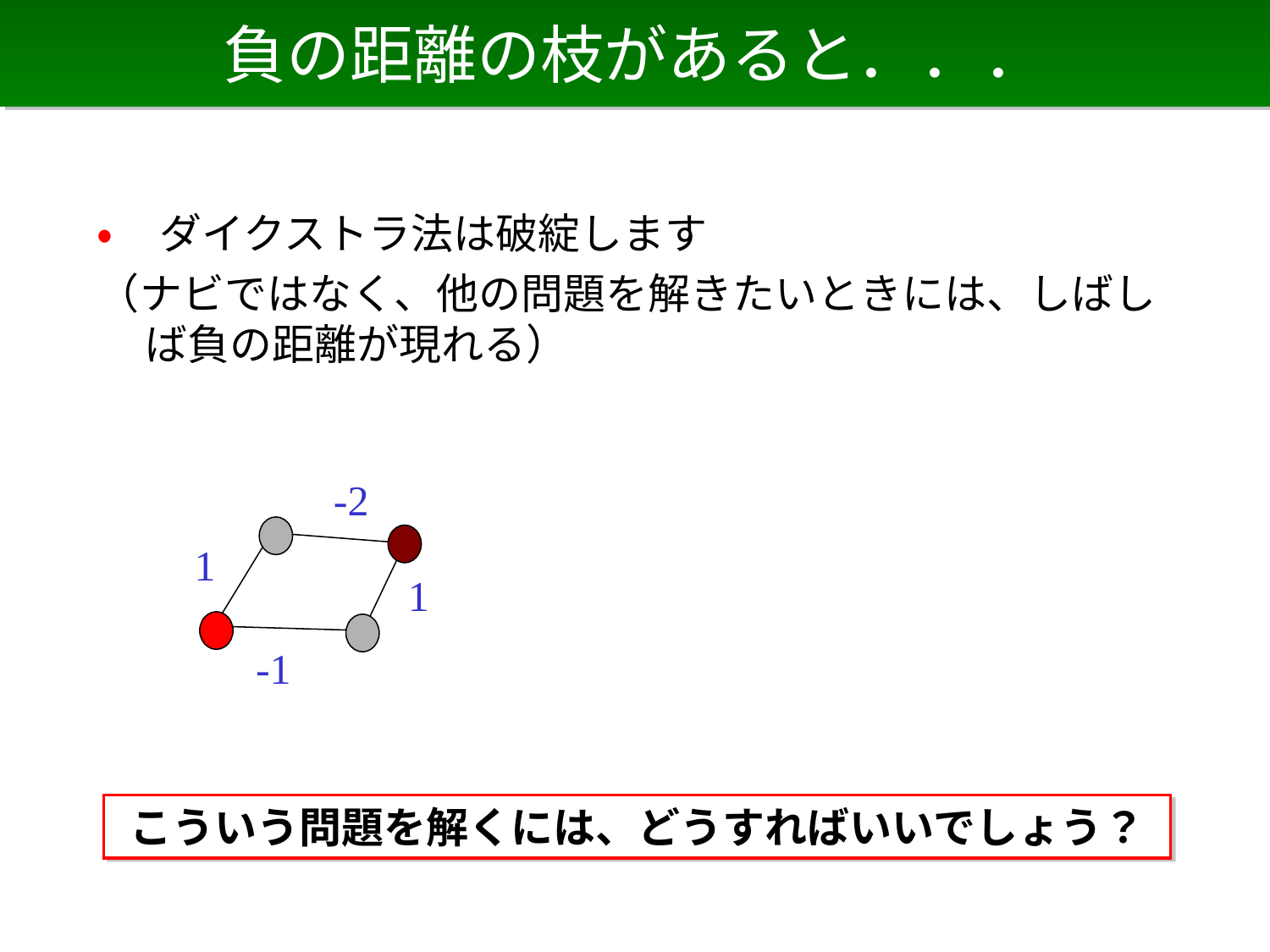

# 負の距離の枝があると．．．
• ダイクストラ法は破綻します
（ナビではなく、他の問題を解きたいときには、しばしば負の距離が現れる）
-2

1

1

-1
こういう問題を解くには、どうすればいいでしょう？